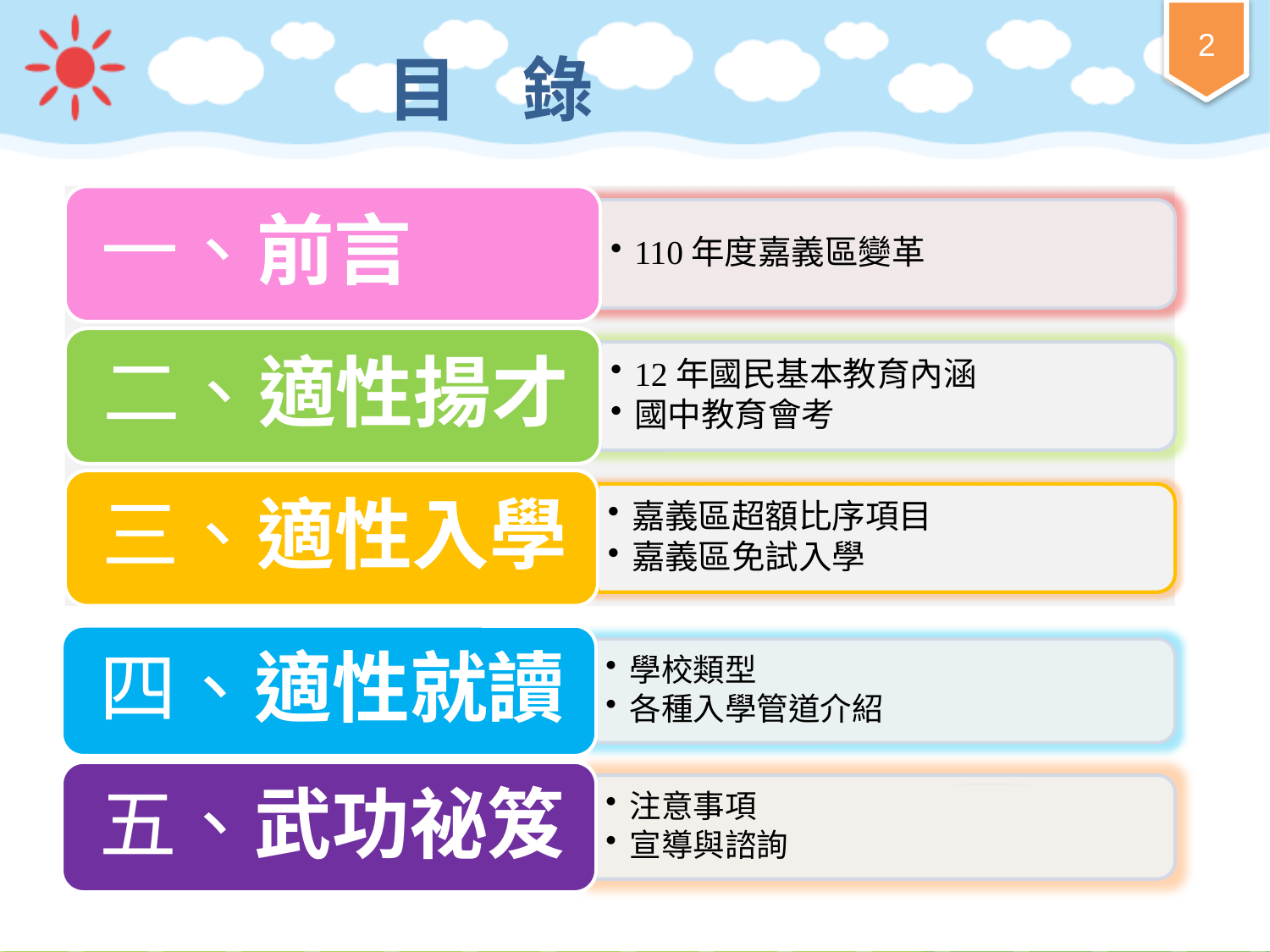

# 目    錄
110年度嘉義區變革
一、前言
12年國民基本教育內涵
國中教育會考
二、適性揚才
嘉義區超額比序項目
嘉義區免試入學
三、適性入學
學校類型
各種入學管道介紹
四、適性就讀
注意事項
宣導與諮詢
五、武功祕笈
|  |
| --- |